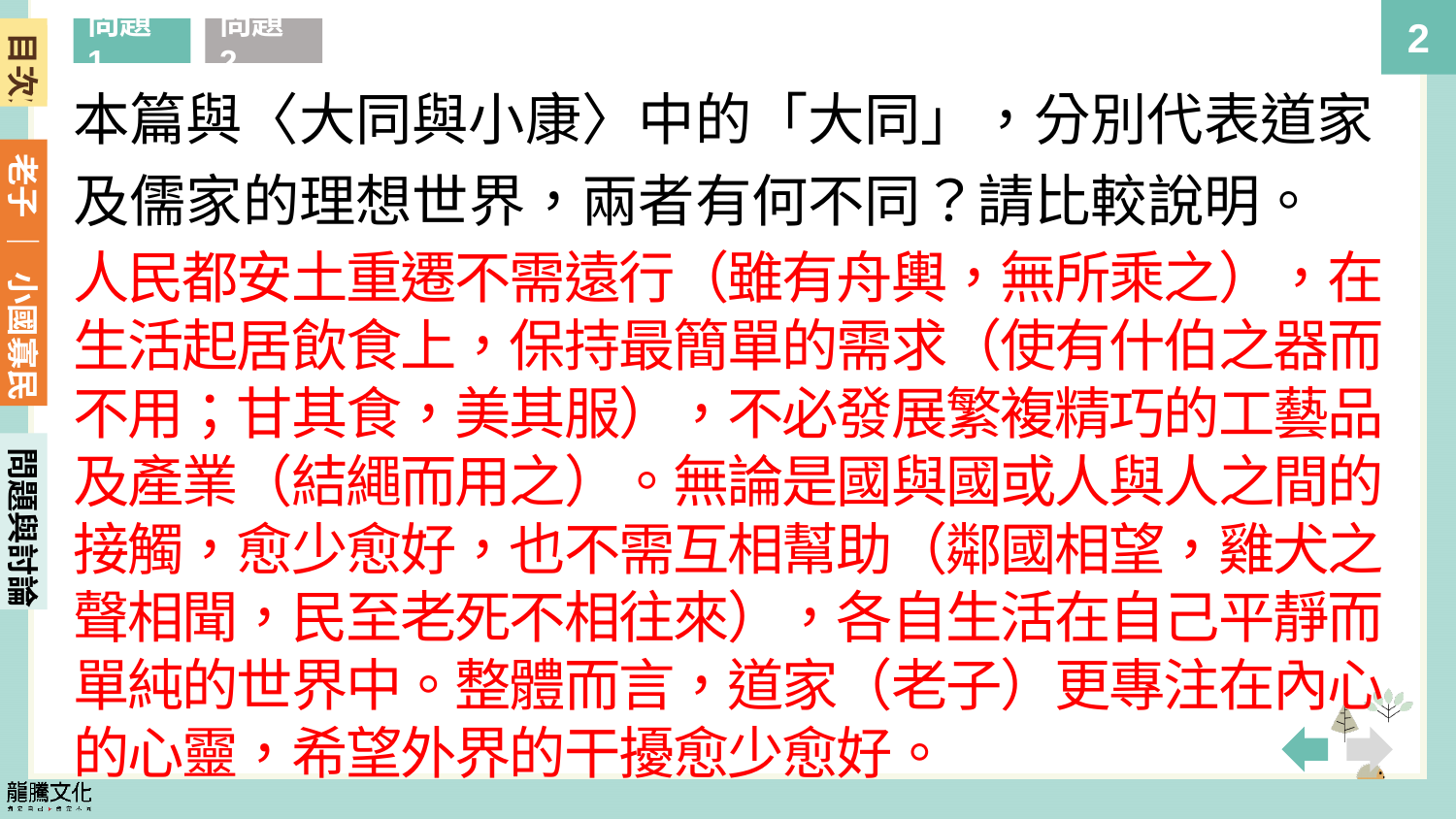

目次
問題1
問題2
本篇與〈大同與小康〉中的「大同」，分別代表道家及儒家的理想世界，兩者有何不同？請比較說明。
人民都安土重遷不需遠行（雖有舟輿，無所乘之），在生活起居飲食上，保持最簡單的需求（使有什伯之器而不用；甘其食，美其服），不必發展繁複精巧的工藝品及產業（結繩而用之）。無論是國與國或人與人之間的接觸，愈少愈好，也不需互相幫助（鄰國相望，雞犬之聲相聞，民至老死不相往來），各自生活在自己平靜而單純的世界中。整體而言，道家（老子）更專注在內心的心靈，希望外界的干擾愈少愈好。